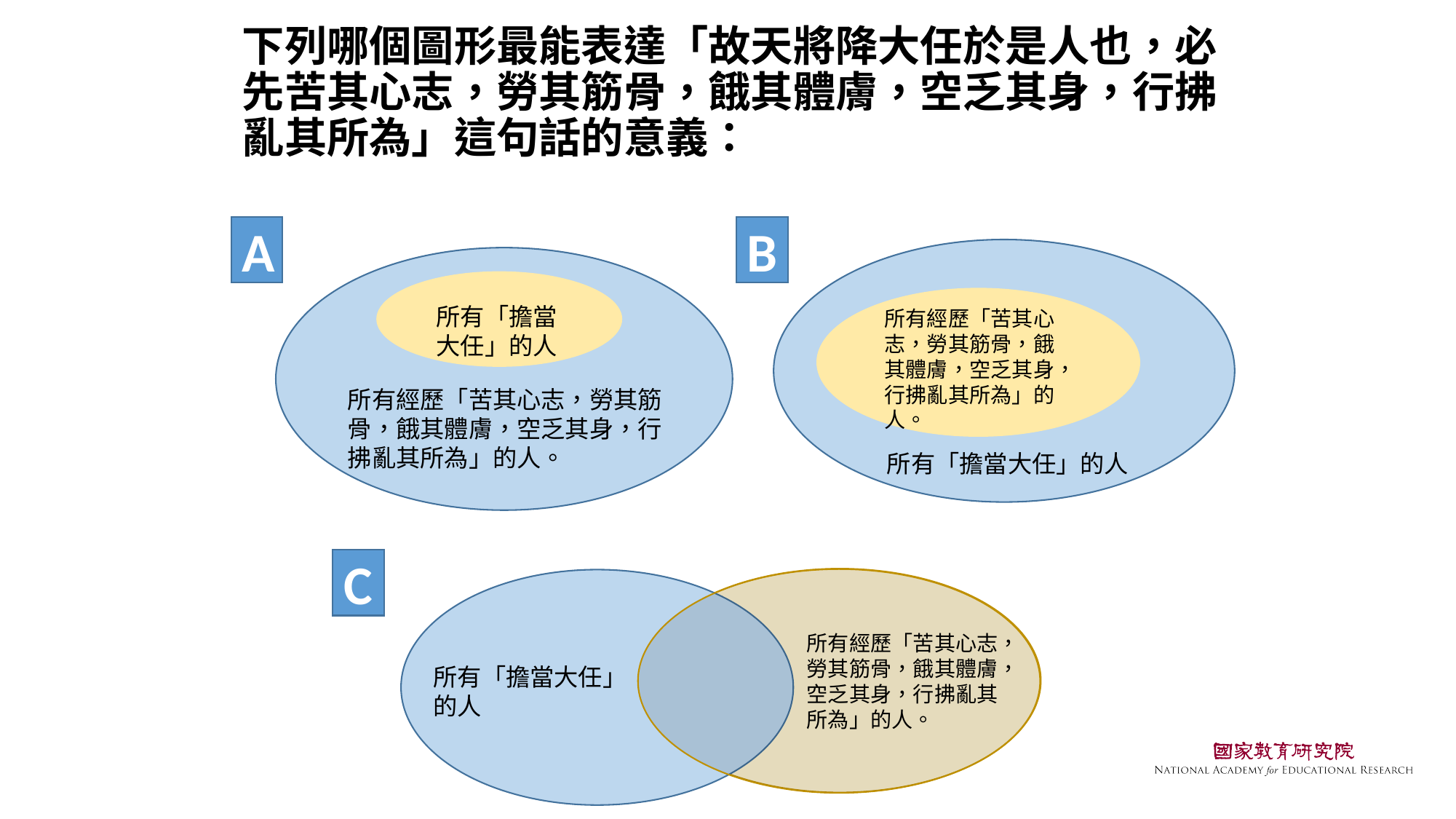

下列哪個圖形最能表達「故天將降大任於是人也，必先苦其心志，勞其筋骨，餓其體膚，空乏其身，行拂亂其所為」這句話的意義：

B
A

所有「擔當大任」的人

所有「擔當大任」的人
所有經歷「苦其心志，勞其筋骨，餓其體膚，空乏其身，行拂亂其所為」的人。

所有經歷「苦其心志，勞其筋骨，餓其體膚，空乏其身，行拂亂其所為」的人。
26
C

所有「擔當大任」的人

所有經歷「苦其心志，勞其筋骨，餓其體膚，空乏其身，行拂亂其所為」的人。